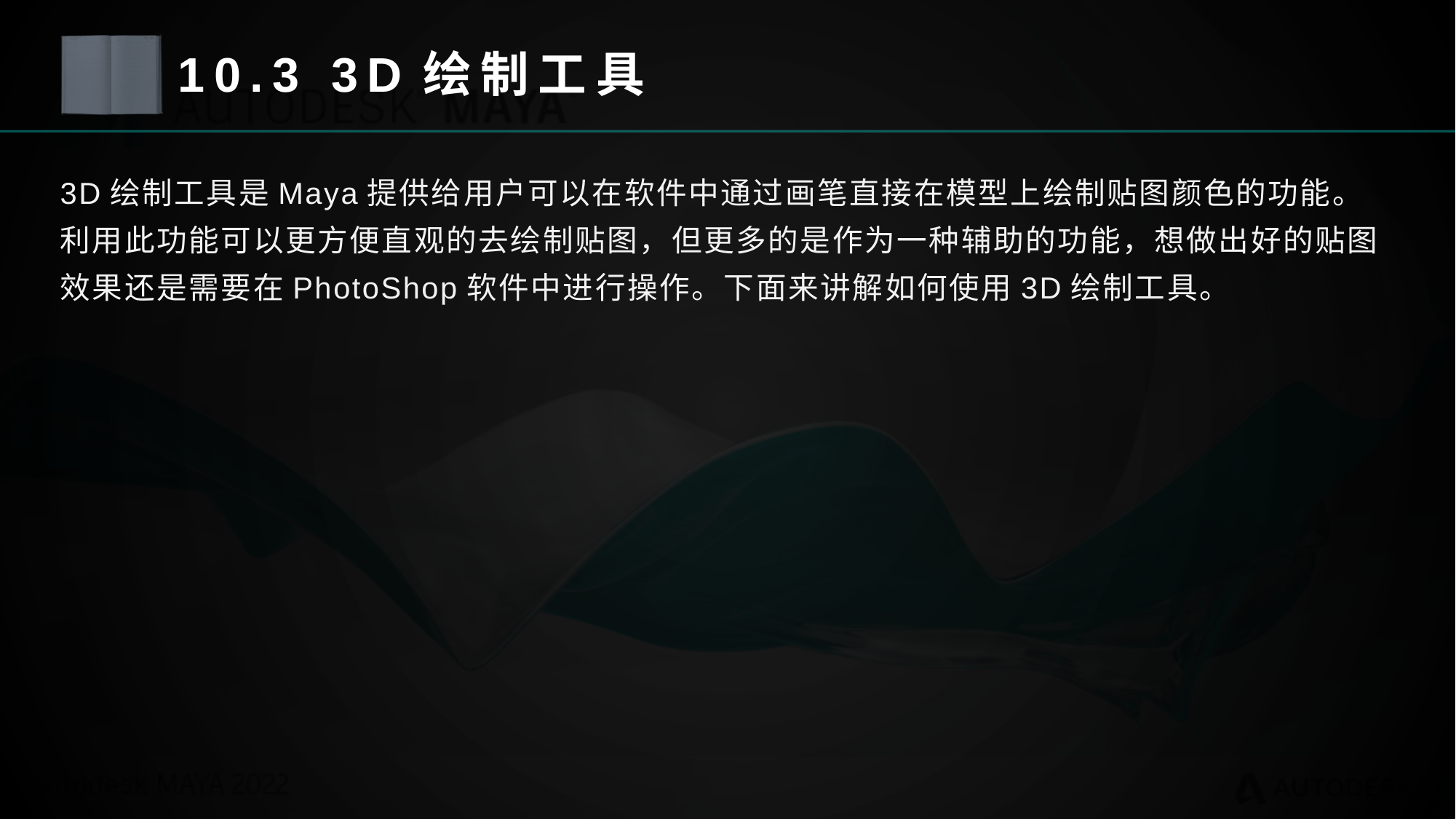

10.3 3D绘制工具
3D绘制工具是Maya提供给用户可以在软件中通过画笔直接在模型上绘制贴图颜色的功能。利用此功能可以更方便直观的去绘制贴图，但更多的是作为一种辅助的功能，想做出好的贴图效果还是需要在PhotoShop软件中进行操作。下面来讲解如何使用3D绘制工具。